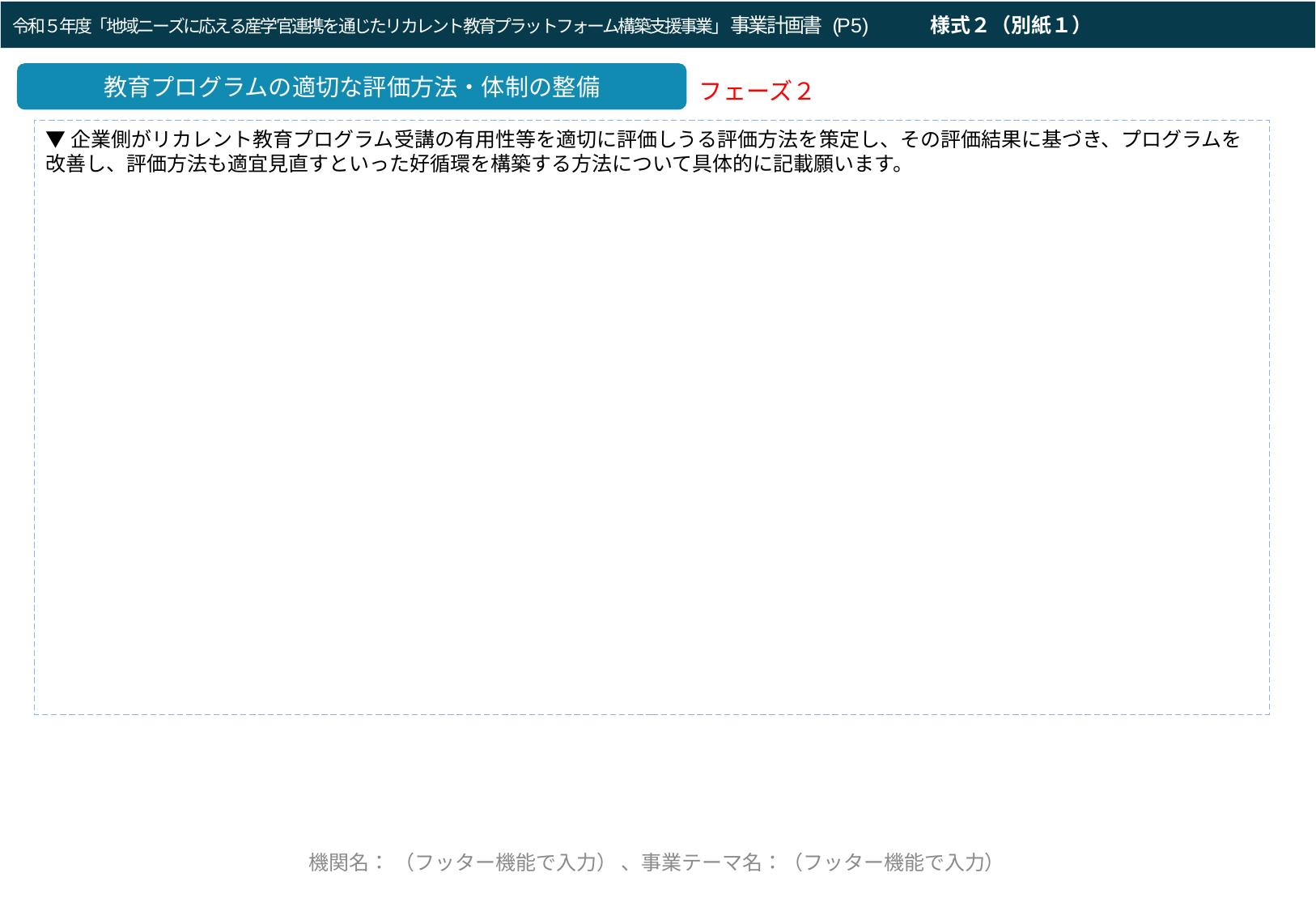

令和５年度「地域ニーズに応える産学官連携を通じたリカレント教育プラットフォーム構築支援事業」事業計画書 (P5)　　　様式２（別紙１）
令和３年度「DX等成長分野を中心とした就職・転職支援のためのリカレント教育推進事業」企画提案書（Ⅰ：DXリテラシー）(P5)
教育プログラムの適切な評価方法・体制の整備
フェーズ２
▼企業側がリカレント教育プログラム受講の有用性等を適切に評価しうる評価方法を策定し、その評価結果に基づき、プログラムを改善し、評価方法も適宜見直すといった好循環を構築する方法について具体的に記載願います。

機関名： （フッター機能で入力） 、事業テーマ名：（フッター機能で入力）